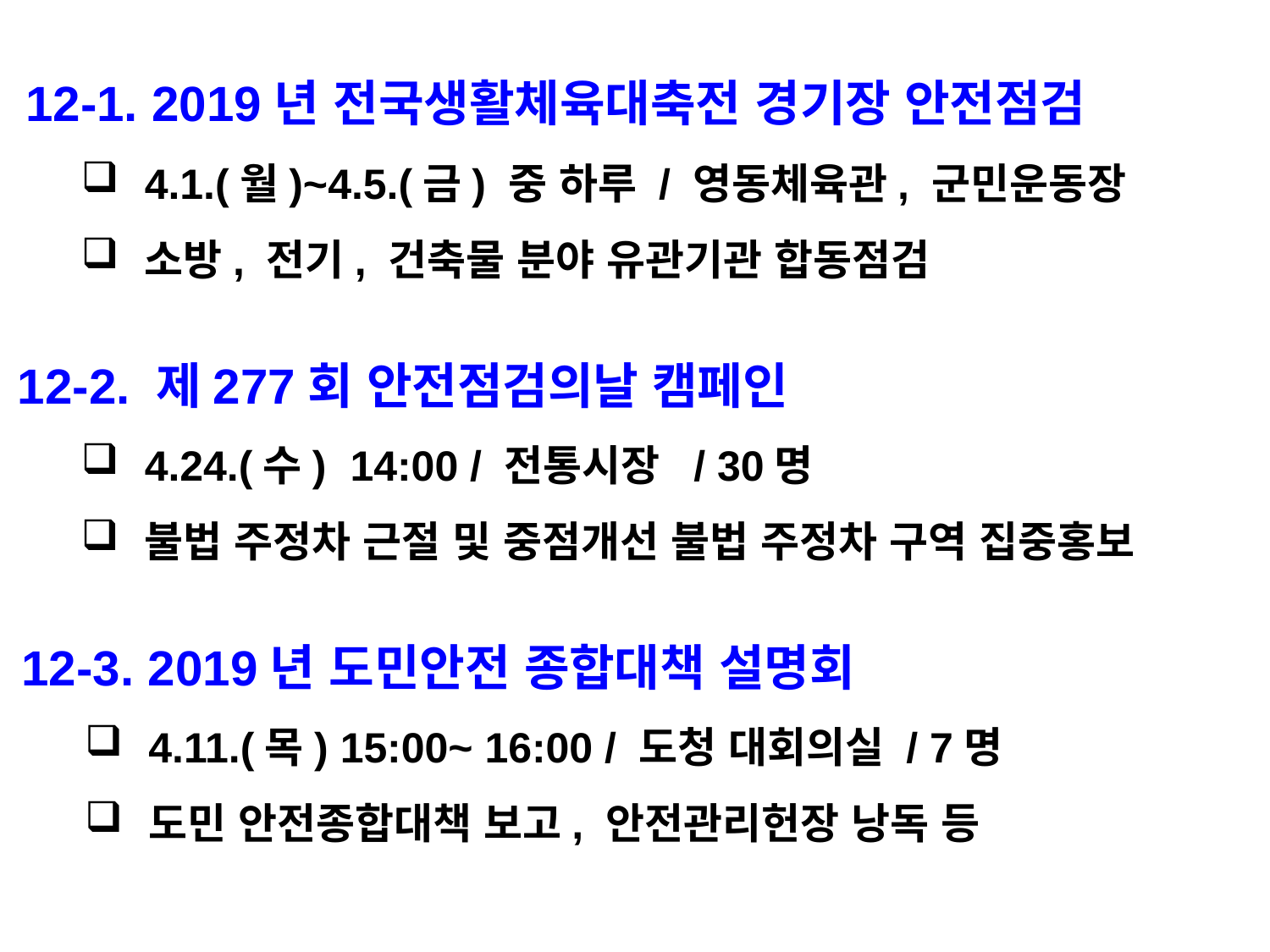

12-1. 2019년 전국생활체육대축전 경기장 안전점검
4.1.(월)~4.5.(금) 중 하루 / 영동체육관, 군민운동장
소방, 전기, 건축물 분야 유관기관 합동점검
12-2. 제277회 안전점검의날 캠페인
4.24.(수)  14:00 / 전통시장  / 30명
불법 주정차 근절 및 중점개선 불법 주정차 구역 집중홍보

12-3. 2019년 도민안전 종합대책 설명회
4.11.(목) 15:00~ 16:00 / 도청 대회의실 / 7명
도민 안전종합대책 보고, 안전관리헌장 낭독 등